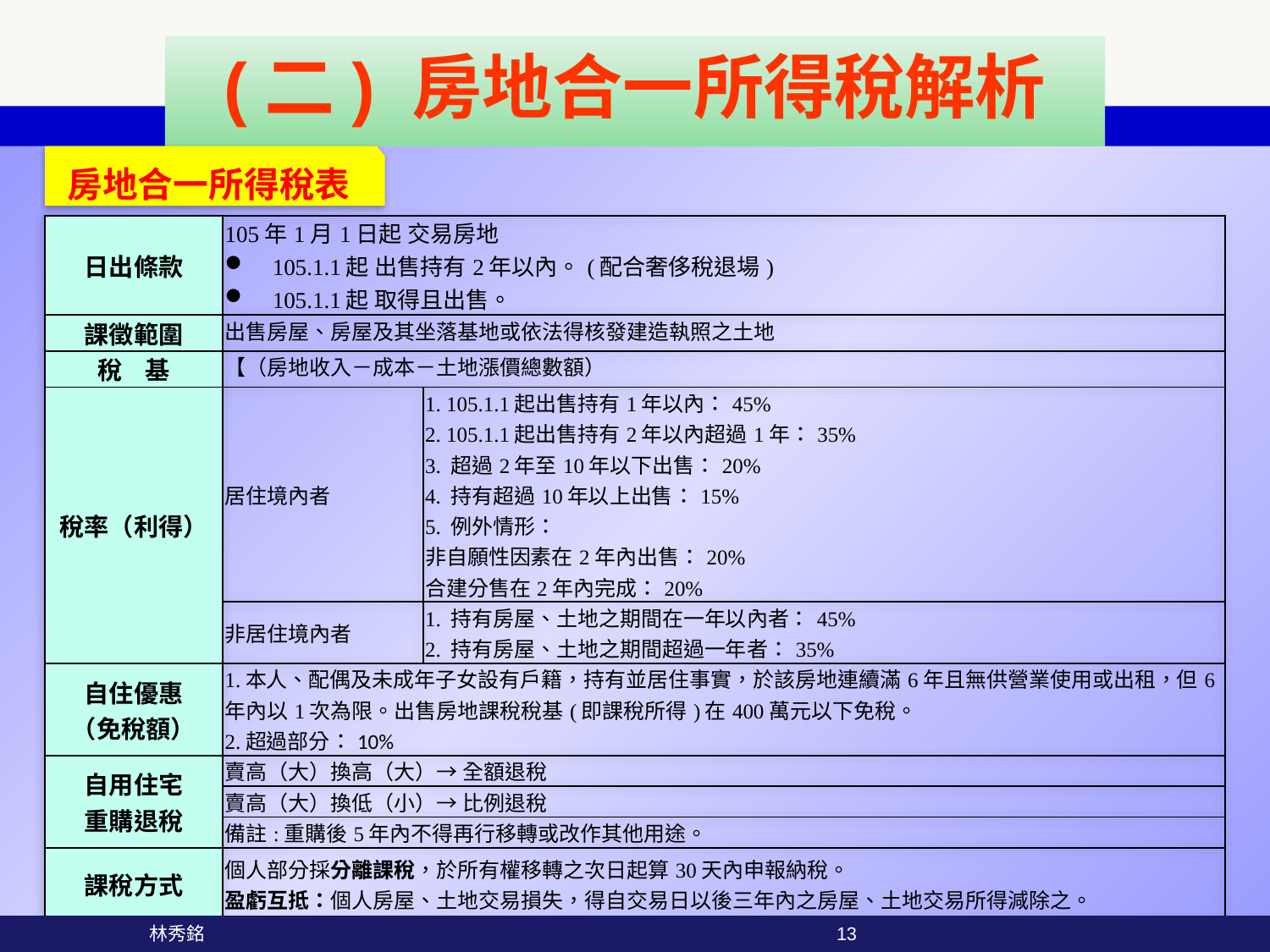

(二) 房地合一所得稅解析

房地合一所得稅表
| 日出條款 | 105年1月1日起 交易房地 105.1.1起 出售持有2年以內。(配合奢侈稅退場) 105.1.1起 取得且出售。 |  |  |  |
| --- | --- | --- | --- | --- |
| 課徵範圍 | 出售房屋、房屋及其坐落基地或依法得核發建造執照之土地 |  |  |  |
| 稅 基 | 【（房地收入－成本－土地漲價總數額） |  |  |  |
| 稅率（利得） | 居住境內者 | 1. 105.1.1起出售持有1年以內：45% 2. 105.1.1起出售持有2年以內超過1年：35% 3. 超過2年至10年以下出售：20% 4. 持有超過10年以上出售：15% 5. 例外情形： 非自願性因素在2年內出售：20% 合建分售在2年內完成：20% |  |  |
|  | 非居住境內者 | 1. 持有房屋、土地之期間在一年以內者：45% 2. 持有房屋、土地之期間超過一年者：35% |  |  |
| 自住優惠 （免稅額） | 1.本人、配偶及未成年子女設有戶籍，持有並居住事實，於該房地連續滿6年且無供營業使用或出租，但6年內以1次為限。出售房地課稅稅基(即課稅所得)在400萬元以下免稅。 2.超過部分：10% |  |  |  |
| 自用住宅 重購退稅 | 賣高（大）換高（大）→ 全額退稅 |  |  |  |
|  | 賣高（大）換低（小）→ 比例退稅 |  |  |  |
|  | 備註:重購後5年內不得再行移轉或改作其他用途。 |  |  |  |
| 課稅方式 | 個人部分採分離課稅，於所有權移轉之次日起算30天內申報納稅。 盈虧互抵：個人房屋、土地交易損失，得自交易日以後三年內之房屋、土地交易所得減除之。 |  |  |  |
| 配 套 | 奢侈稅 |  | 土地增值稅 | 外資（境內無固定營業場所） |
|  | 不動產部分停徵 |  | 維持 | 35-45% |
                                 林秀銘                                                                                                                                                            13